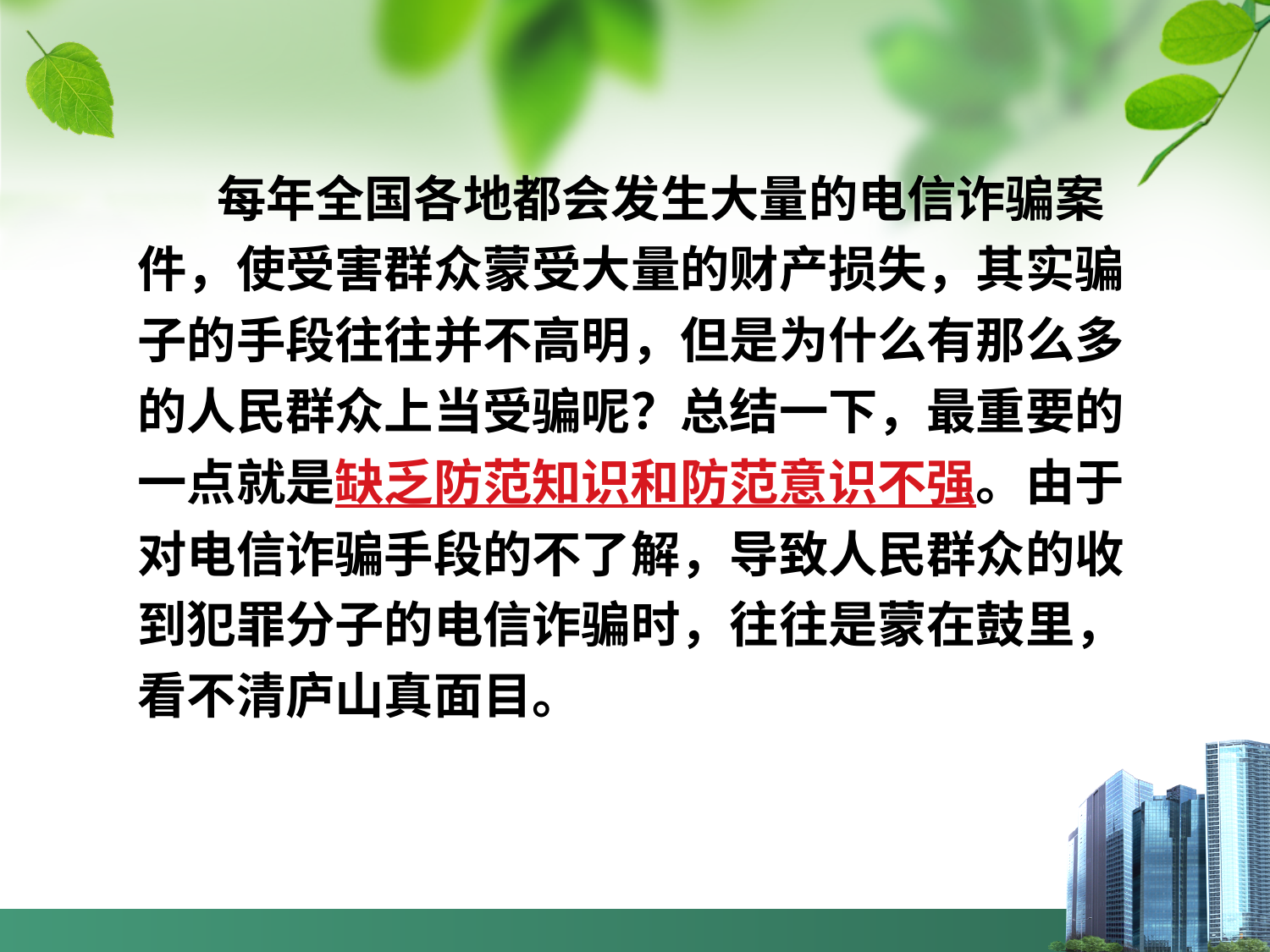

1
# 每年全国各地都会发生大量的电信诈骗案件，使受害群众蒙受大量的财产损失，其实骗子的手段往往并不高明，但是为什么有那么多的人民群众上当受骗呢？总结一下，最重要的一点就是缺乏防范知识和防范意识不强。由于对电信诈骗手段的不了解，导致人民群众的收到犯罪分子的电信诈骗时，往往是蒙在鼓里，看不清庐山真面目。